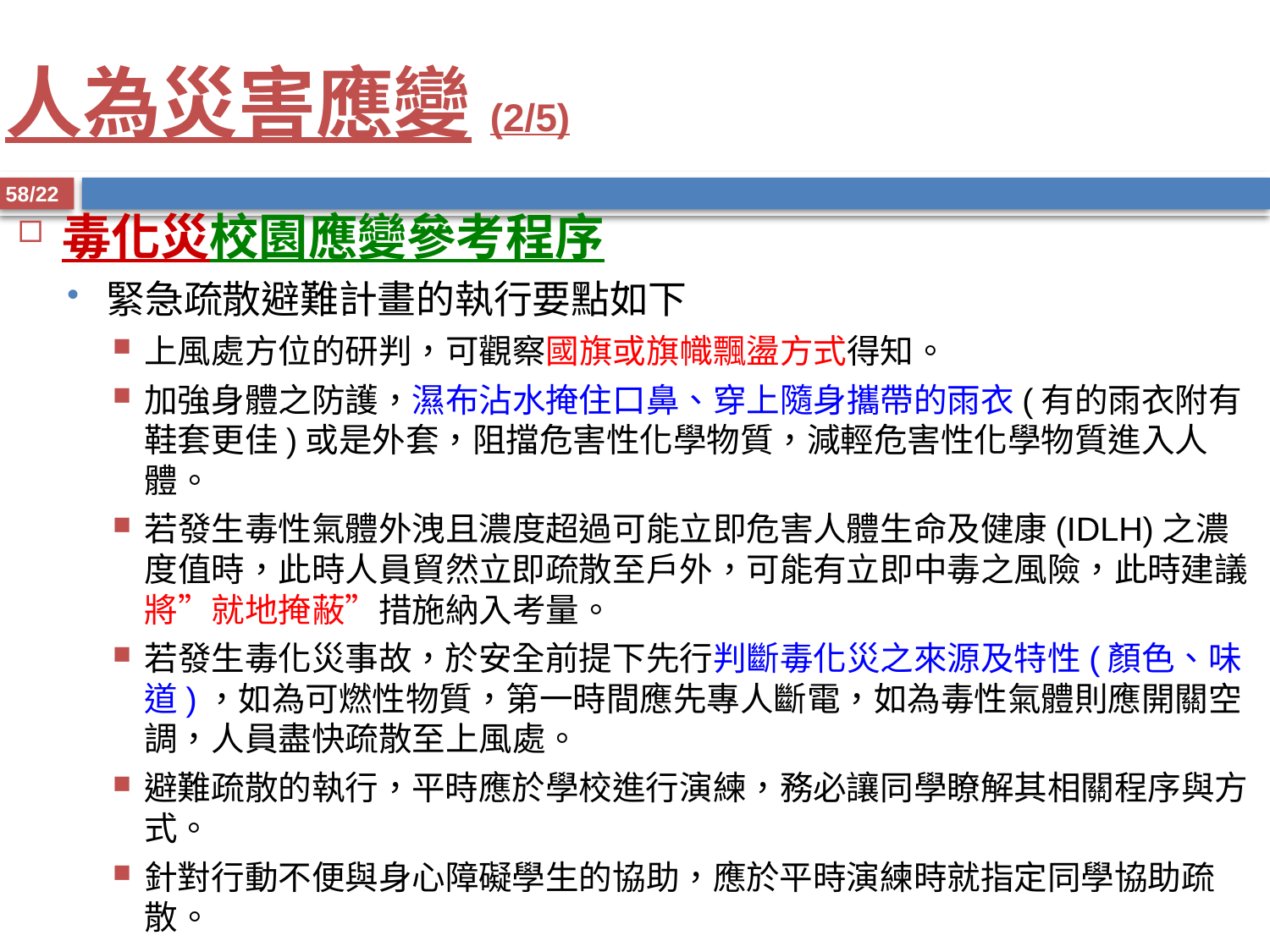

# 人為災害應變(2/5)
58/22
毒化災校園應變參考程序
緊急疏散避難計畫的執行要點如下
上風處方位的研判，可觀察國旗或旗幟飄盪方式得知。
加強身體之防護，濕布沾水掩住口鼻、穿上隨身攜帶的雨衣(有的雨衣附有鞋套更佳)或是外套，阻擋危害性化學物質，減輕危害性化學物質進入人體。
若發生毒性氣體外洩且濃度超過可能立即危害人體生命及健康(IDLH)之濃度值時，此時人員貿然立即疏散至戶外，可能有立即中毒之風險，此時建議將”就地掩蔽”措施納入考量。
若發生毒化災事故，於安全前提下先行判斷毒化災之來源及特性(顏色、味道)，如為可燃性物質，第一時間應先專人斷電，如為毒性氣體則應開關空調，人員盡快疏散至上風處。
避難疏散的執行，平時應於學校進行演練，務必讓同學瞭解其相關程序與方式。
針對行動不便與身心障礙學生的協助，應於平時演練時就指定同學協助疏散。